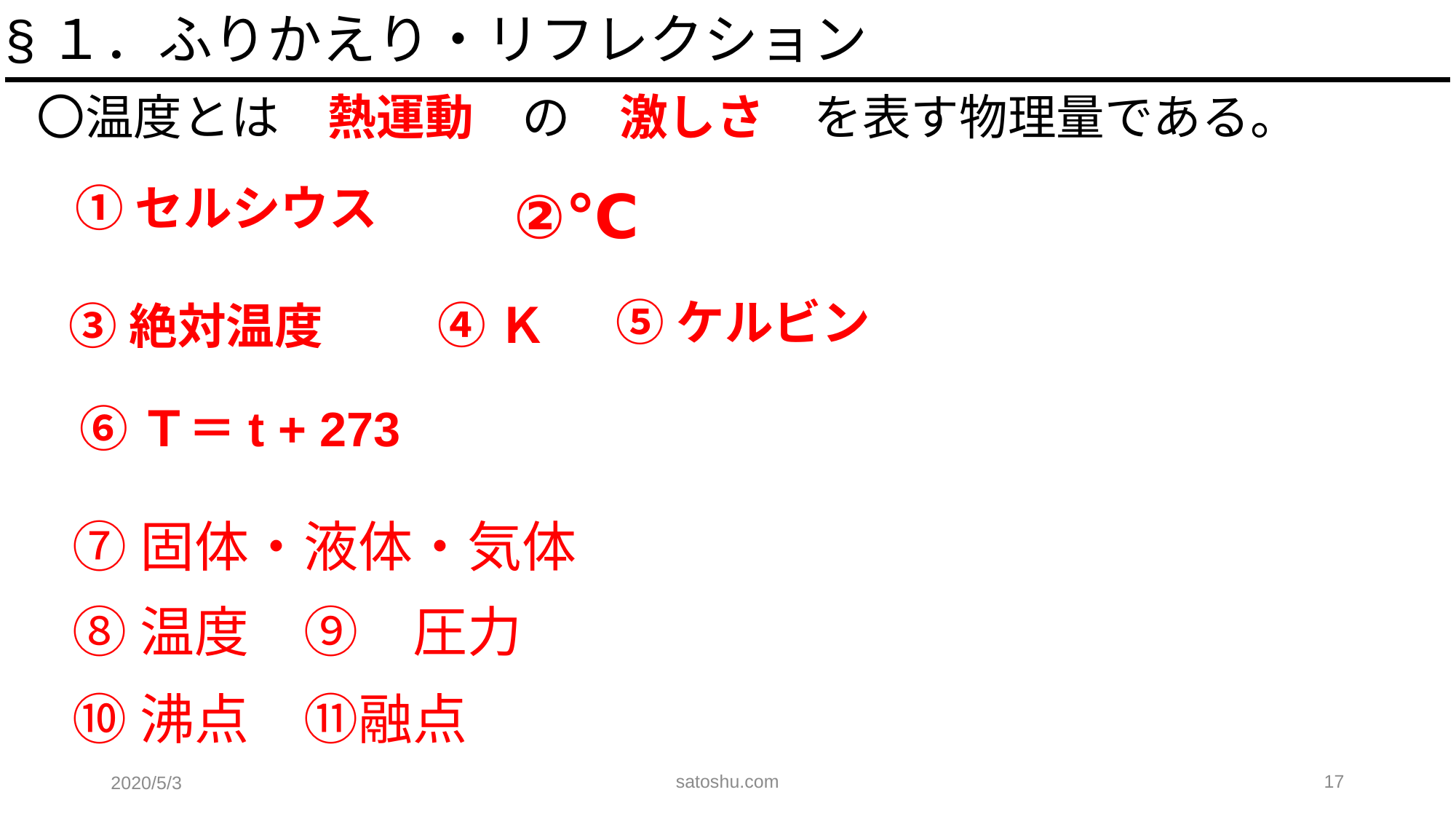

§１．ふりかえり・リフレクション
〇温度とは　熱運動　の　激しさ　を表す物理量である。
①セルシウス
②℃
⑤ケルビン
④Ｋ
③絶対温度
⑥Ｔ＝t + 273
⑦固体・液体・気体

⑧温度　⑨　圧力

⑩沸点　⑪融点
satoshu.com
17
2020/5/3